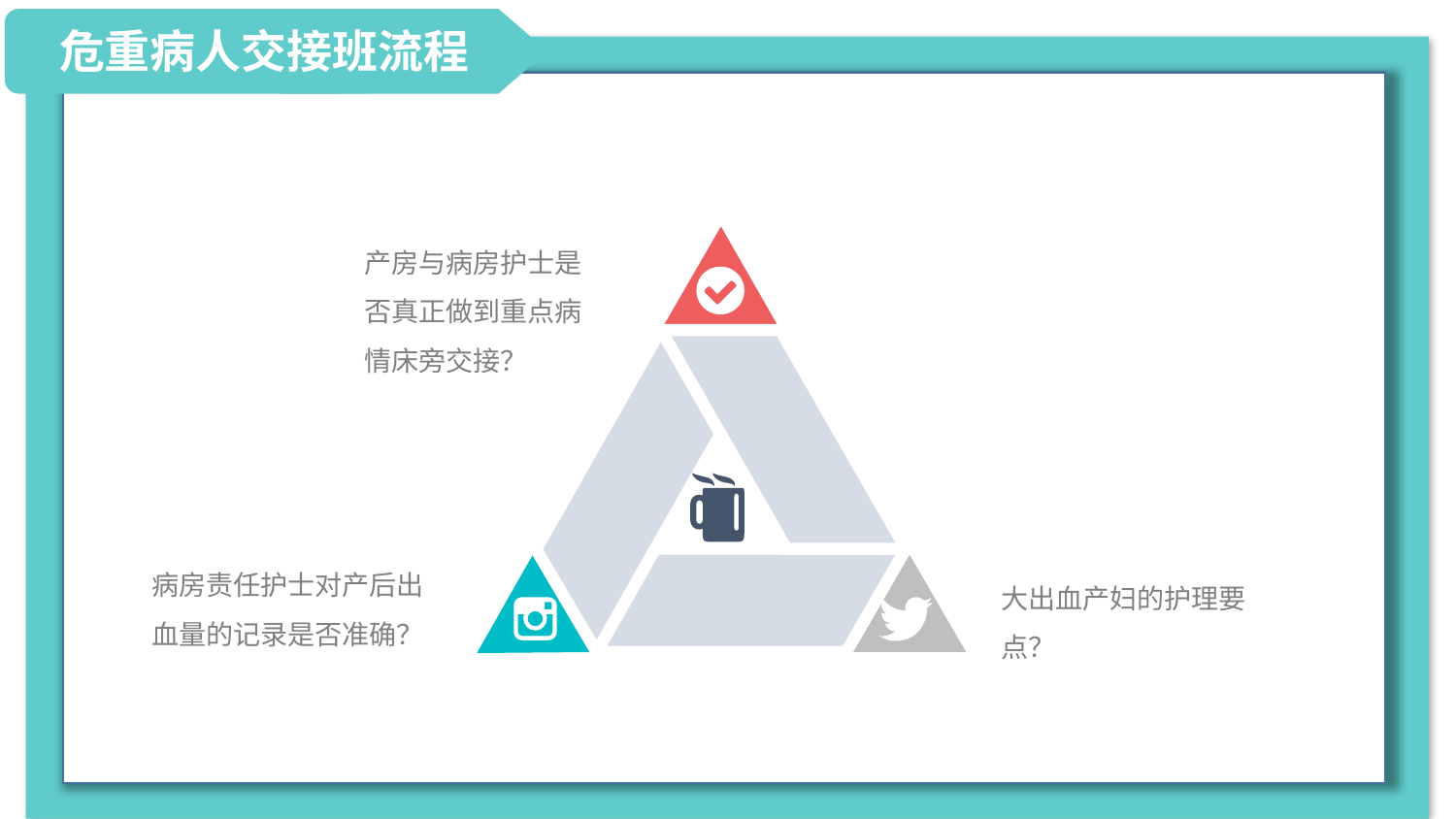

危重病人交接班流程

产房与病房护士是否真正做到重点病情床旁交接？

病房责任护士对产后出血量的记录是否准确？
大出血产妇的护理要点？